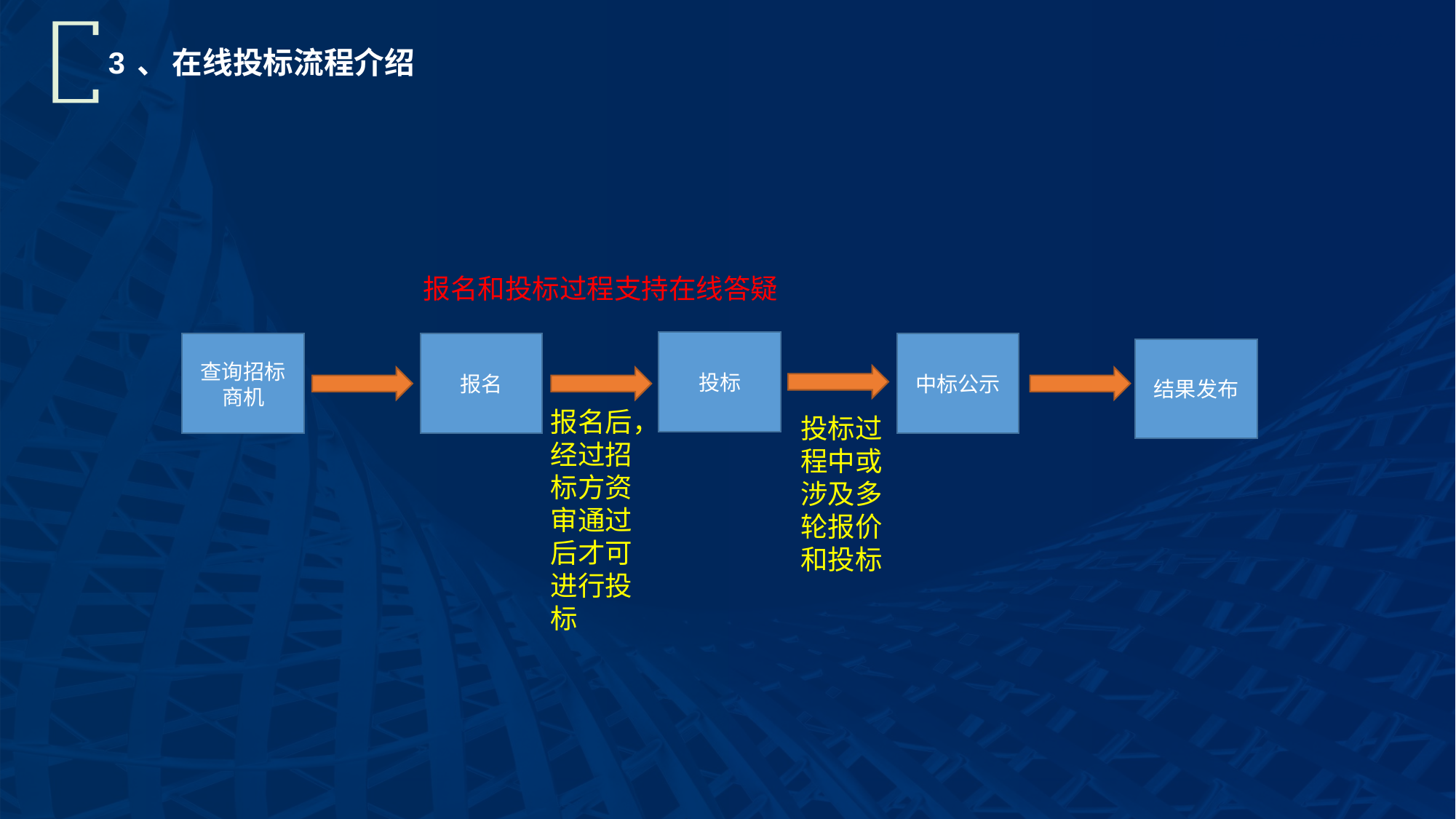

# 3、在线投标流程介绍
报名和投标过程支持在线答疑
投标
查询招标商机
报名
中标公示
结果发布

报名后，经过招标方资审通过后才可进行投标
投标过程中或涉及多轮报价和投标